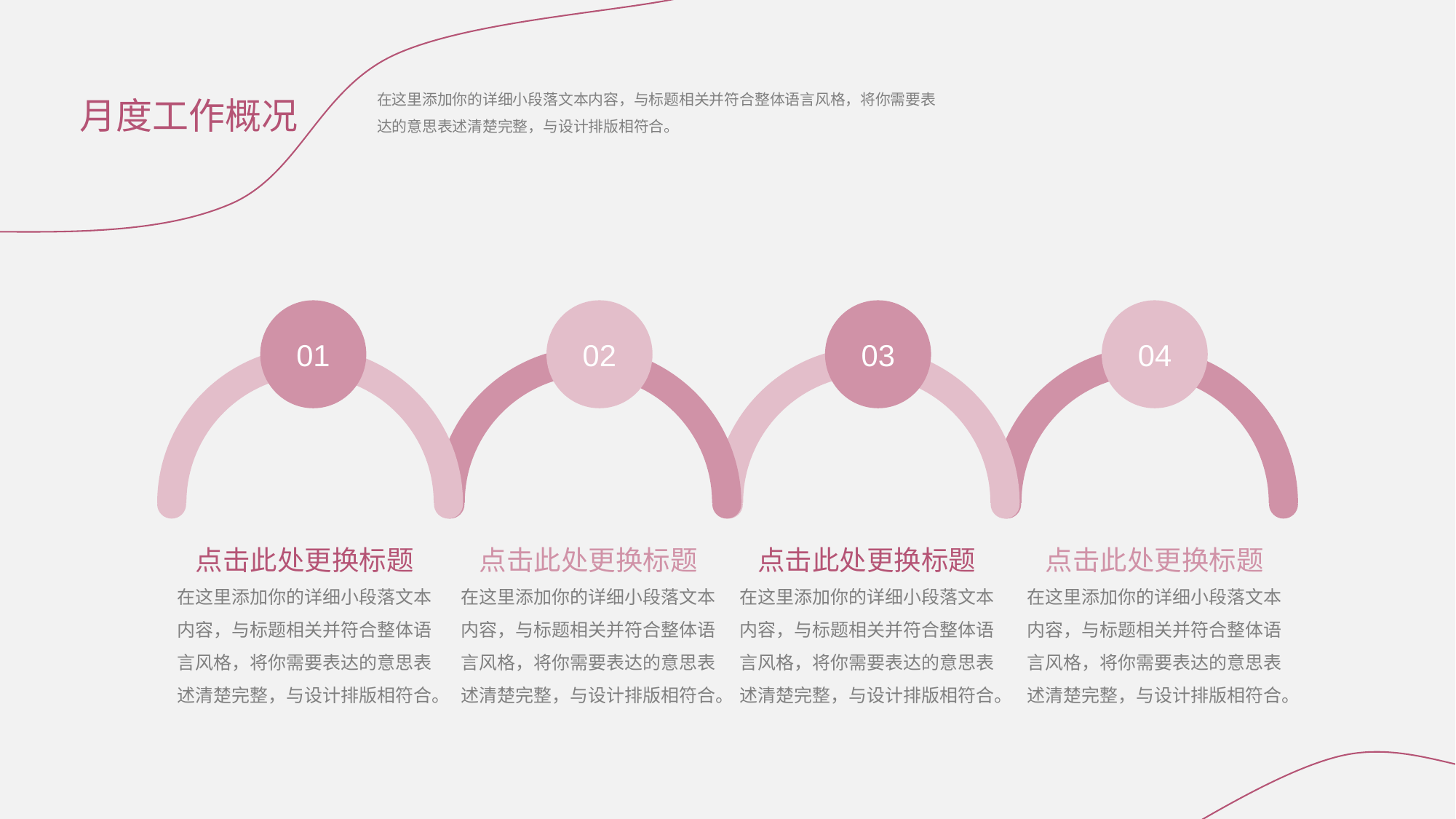

月度工作概况
在这里添加你的详细小段落文本内容，与标题相关并符合整体语言风格，将你需要表达的意思表述清楚完整，与设计排版相符合。

01
02
03
04
点击此处更换标题
在这里添加你的详细小段落文本内容，与标题相关并符合整体语言风格，将你需要表达的意思表述清楚完整，与设计排版相符合。
点击此处更换标题
在这里添加你的详细小段落文本内容，与标题相关并符合整体语言风格，将你需要表达的意思表述清楚完整，与设计排版相符合。
点击此处更换标题
在这里添加你的详细小段落文本内容，与标题相关并符合整体语言风格，将你需要表达的意思表述清楚完整，与设计排版相符合。
点击此处更换标题
在这里添加你的详细小段落文本内容，与标题相关并符合整体语言风格，将你需要表达的意思表述清楚完整，与设计排版相符合。